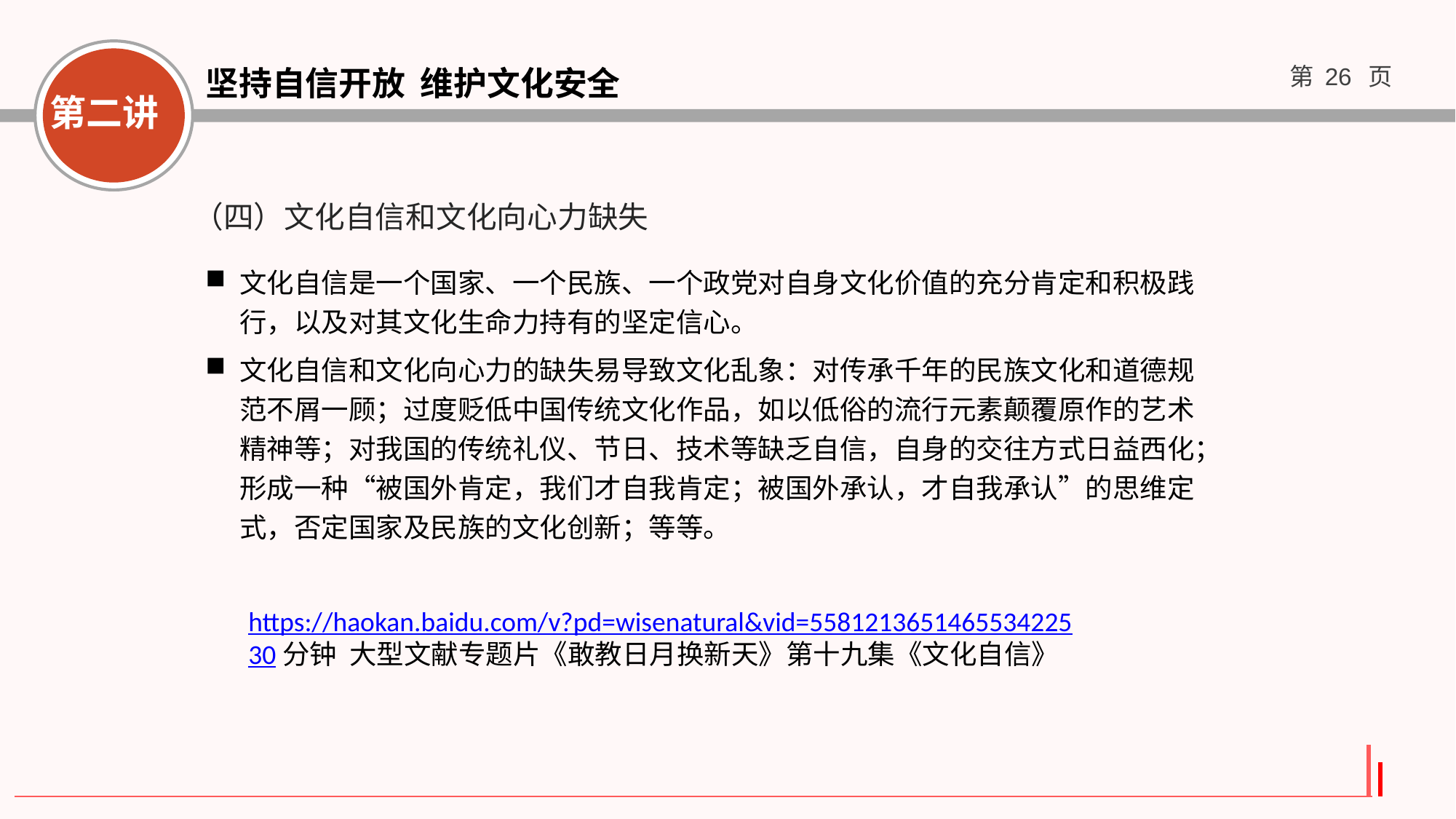

（四）文化自信和文化向心力缺失

文化自信是一个国家、一个民族、一个政党对自身文化价值的充分肯定和积极践行，以及对其文化生命力持有的坚定信心。
文化自信和文化向心力的缺失易导致文化乱象：对传承千年的民族文化和道德规范不屑一顾；过度贬低中国传统文化作品，如以低俗的流行元素颠覆原作的艺术精神等；对我国的传统礼仪、节日、技术等缺乏自信，自身的交往方式日益西化；形成一种“被国外肯定，我们才自我肯定；被国外承认，才自我承认”的思维定式，否定国家及民族的文化创新；等等。
https://haokan.baidu.com/v?pd=wisenatural&vid=558121365146553422530分钟  大型文献专题片《敢教日月换新天》第十九集《文化自信》